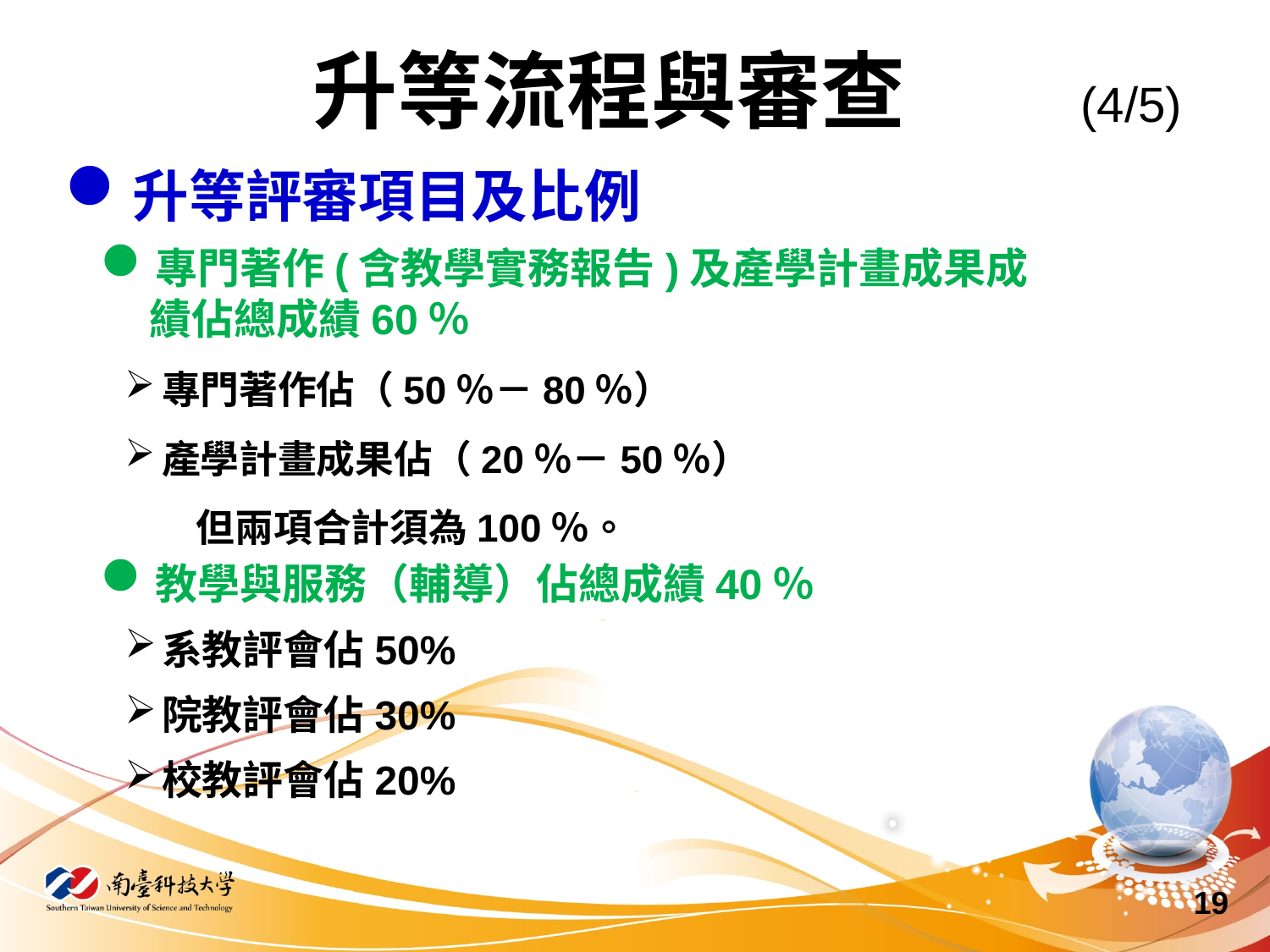

# 升等流程與審查        (4/5)
升等評審項目及比例
專門著作(含教學實務報告)及產學計畫成果成績佔總成績60％
專門著作佔（50％－80％）
產學計畫成果佔（20％－50％）
       但兩項合計須為100％。
教學與服務（輔導）佔總成績40％
系教評會佔50%
院教評會佔30%
校教評會佔20%

19